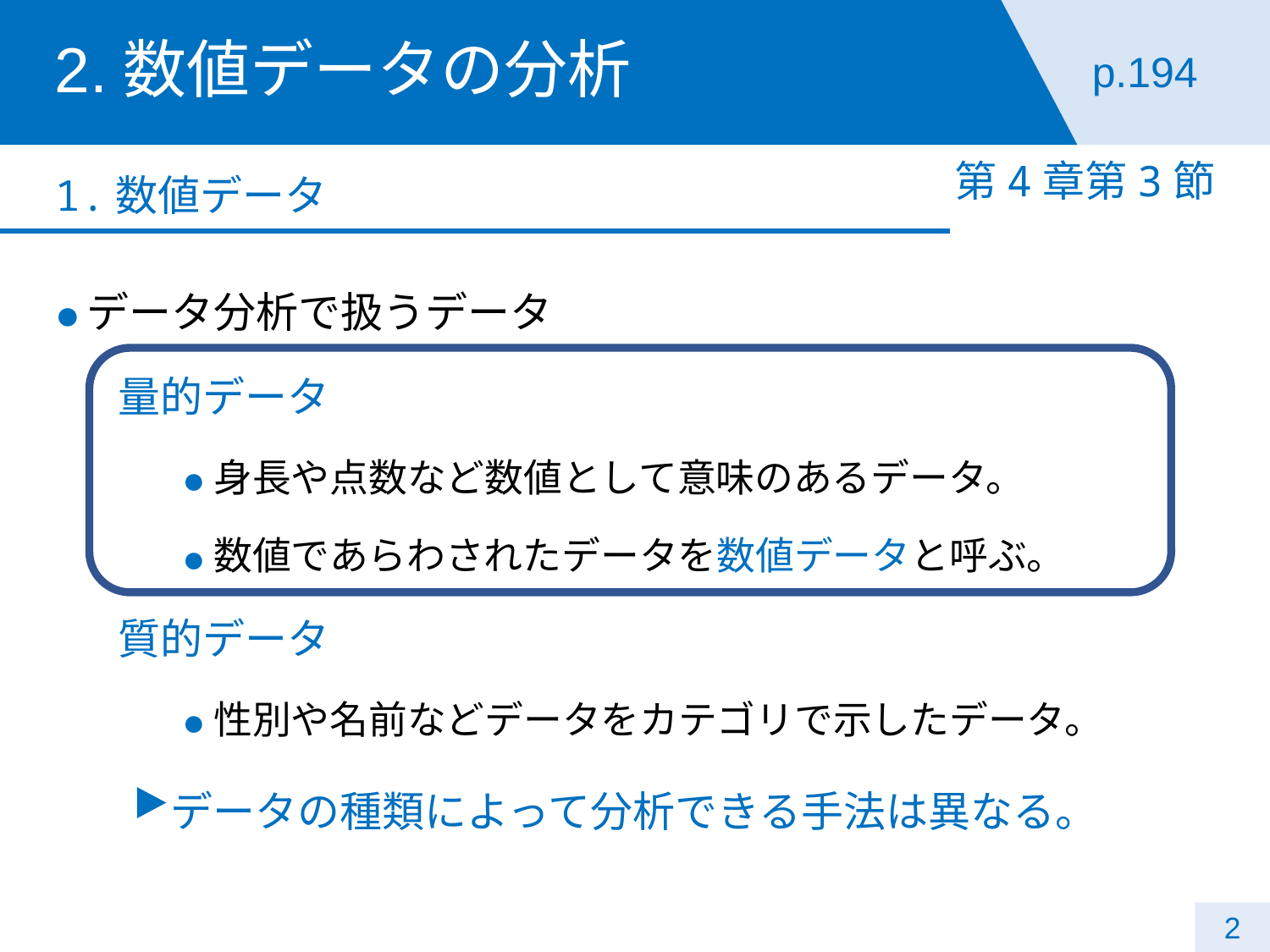

# 2.数値データの分析
p.194
第4章第3節
1.数値データ
データ分析で扱うデータ
量的データ
身長や点数など数値として意味のあるデータ。
数値であらわされたデータを数値データと呼ぶ。
質的データ
性別や名前などデータをカテゴリで示したデータ。
　 データの種類によって分析できる手法は異なる。

2